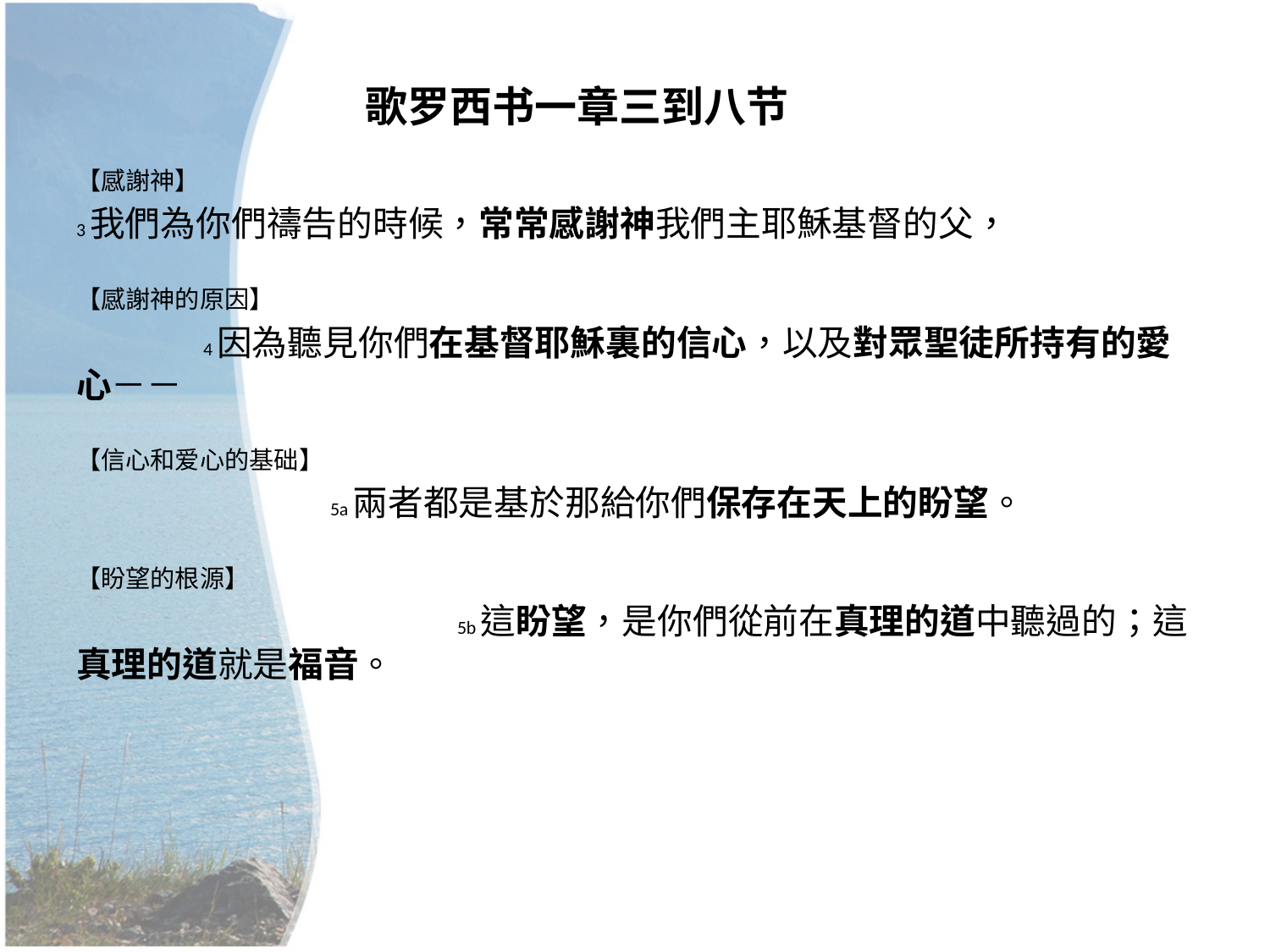

歌罗西书一章三到八节
【感謝神】
3我們為你們禱告的時候，常常感謝神我們主耶穌基督的父，

【感謝神的原因】
	4因為聽見你們在基督耶穌裏的信心，以及對眾聖徒所持有的愛心－－

【信心和爱心的基础】
		5a兩者都是基於那給你們保存在天上的盼望。

【盼望的根源】
			5b這盼望，是你們從前在真理的道中聽過的；這真理的道就是福音。